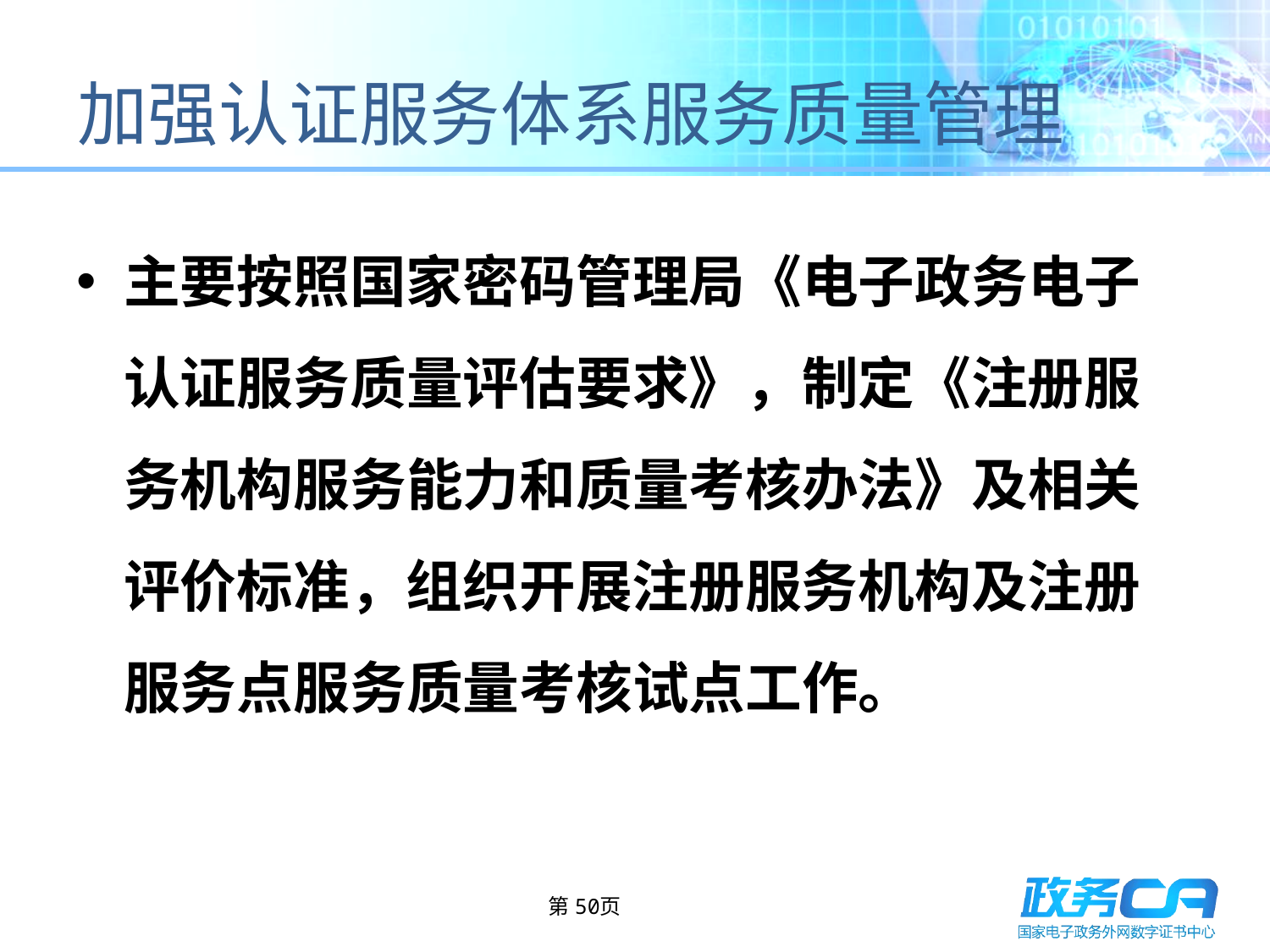

# 加强认证服务体系服务质量管理
主要按照国家密码管理局《电子政务电子认证服务质量评估要求》，制定《注册服务机构服务能力和质量考核办法》及相关评价标准，组织开展注册服务机构及注册服务点服务质量考核试点工作。
第50页